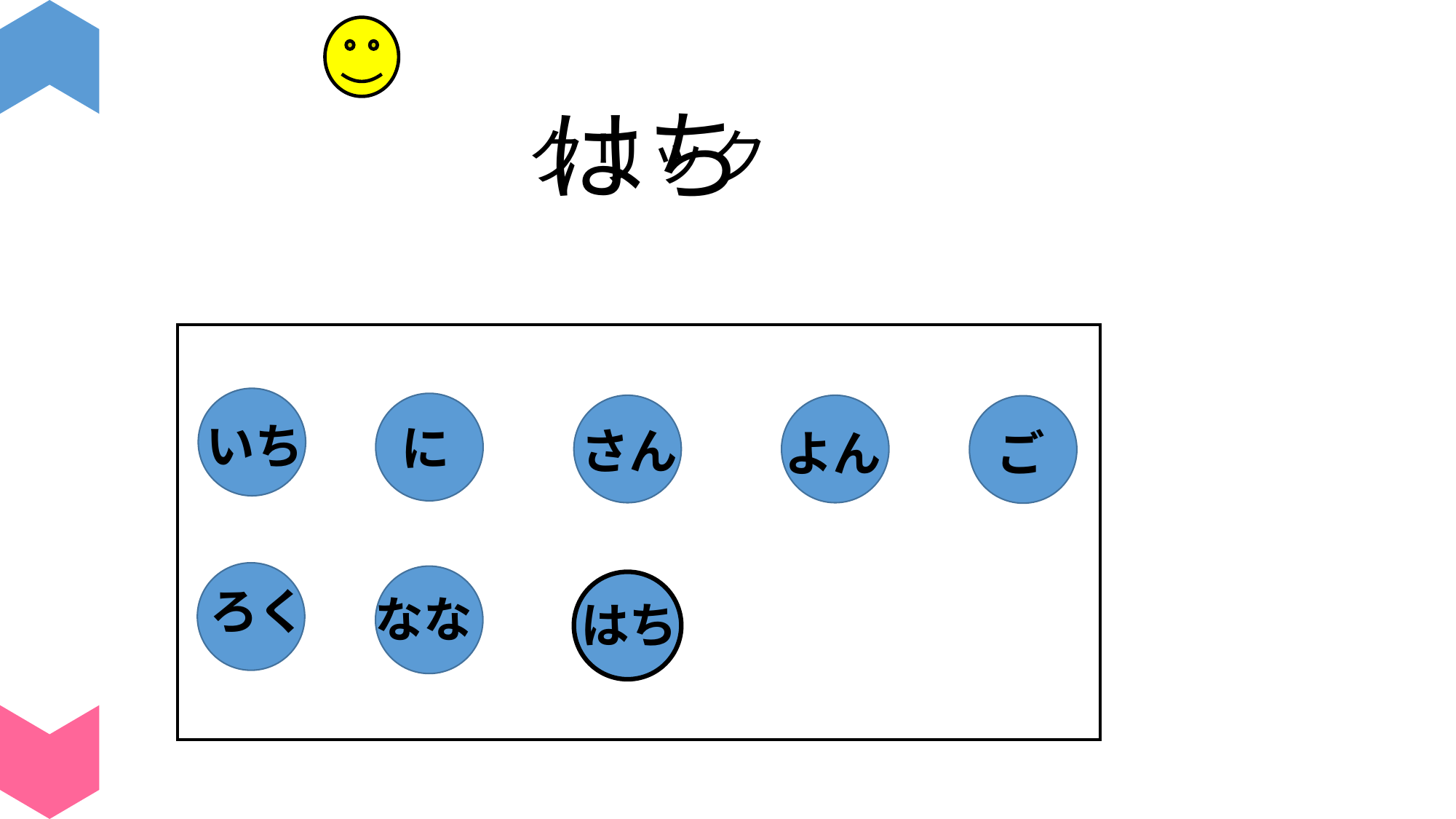

はち
クリック

いち
に
さん
よん
ご

ろく
なな
はち